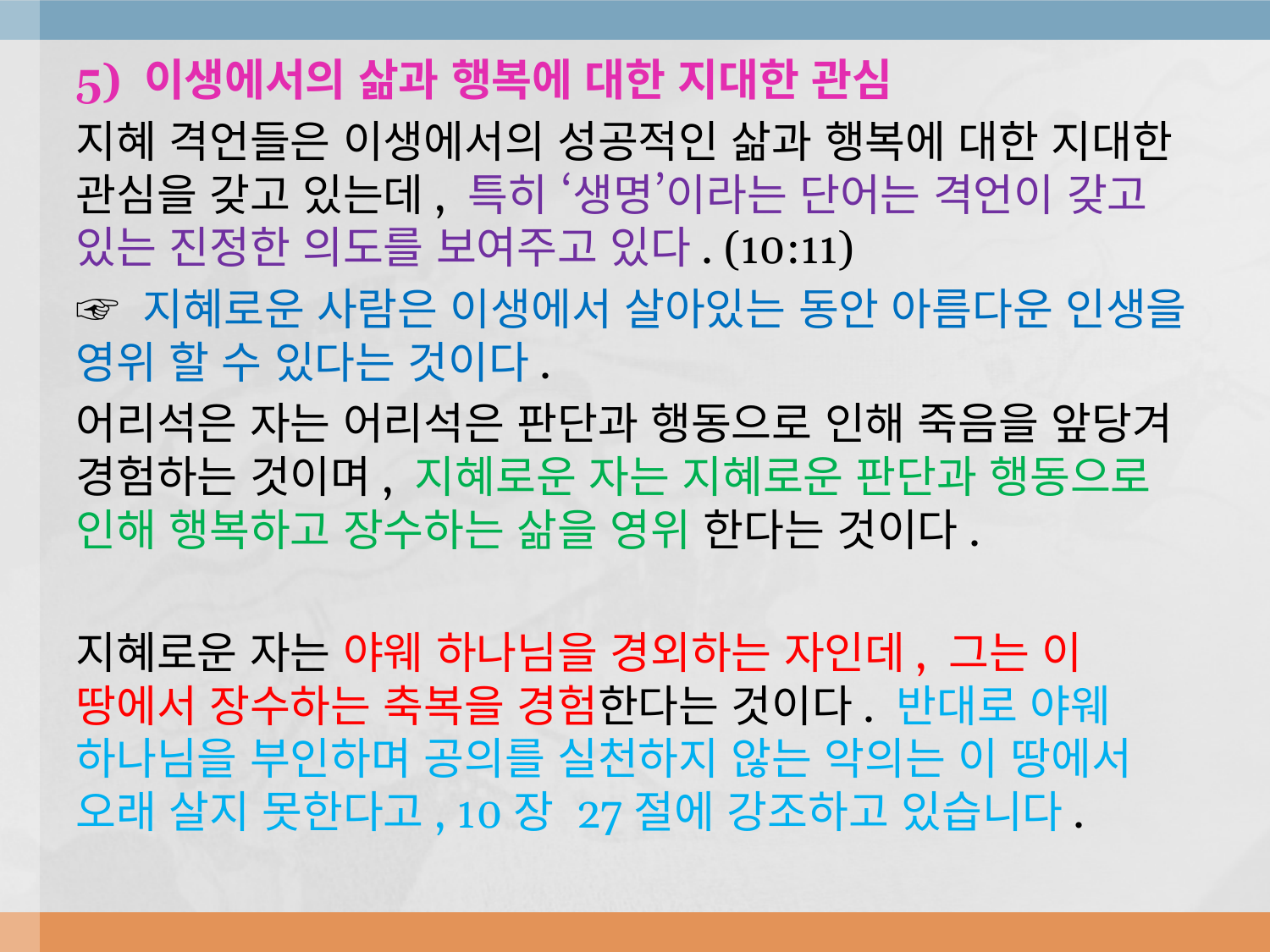

5) 이생에서의 삶과 행복에 대한 지대한 관심
지혜 격언들은 이생에서의 성공적인 삶과 행복에 대한 지대한 관심을 갖고 있는데, 특히 ‘생명’이라는 단어는 격언이 갖고 있는 진정한 의도를 보여주고 있다. (10:11)
☞ 지혜로운 사람은 이생에서 살아있는 동안 아름다운 인생을 영위 할 수 있다는 것이다.
어리석은 자는 어리석은 판단과 행동으로 인해 죽음을 앞당겨 경험하는 것이며, 지혜로운 자는 지혜로운 판단과 행동으로 인해 행복하고 장수하는 삶을 영위 한다는 것이다.

지혜로운 자는 야웨 하나님을 경외하는 자인데, 그는 이 땅에서 장수하는 축복을 경험한다는 것이다. 반대로 야웨 하나님을 부인하며 공의를 실천하지 않는 악의는 이 땅에서 오래 살지 못한다고, 10장 27절에 강조하고 있습니다.